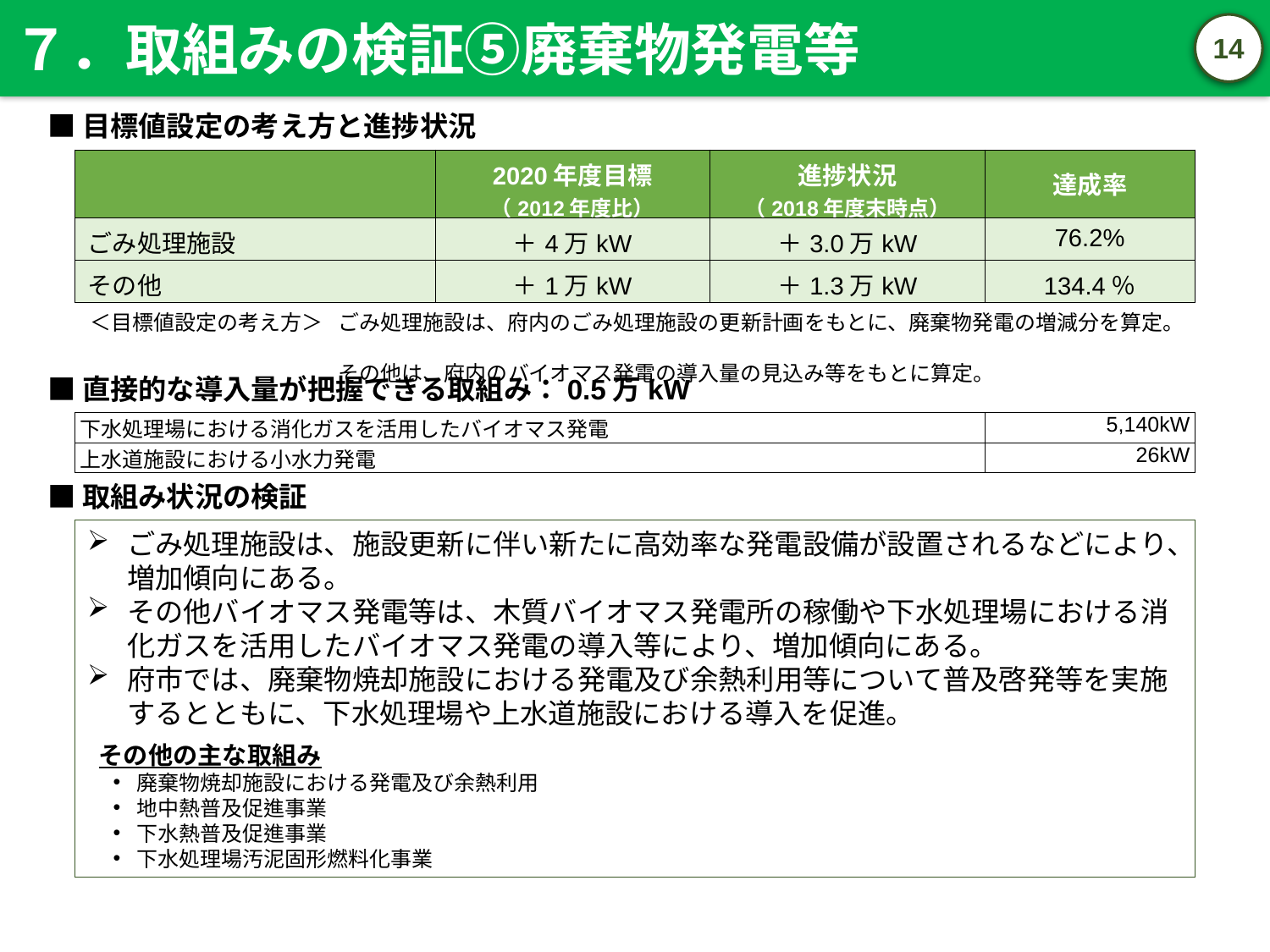

７．取組みの検証⑤廃棄物発電等
14
■目標値設定の考え方と進捗状況
|  | 2020年度目標 （2012年度比） | 進捗状況 （2018年度末時点） | 達成率 |
| --- | --- | --- | --- |
| ごみ処理施設 | ＋4万kW | ＋3.0万kW | 76.2% |
| その他 | ＋1万kW | ＋1.3万kW | 134.4％ |
＜目標値設定の考え方＞	ごみ処理施設は、府内のごみ処理施設の更新計画をもとに、廃棄物発電の増減分を算定。
その他は、府内のバイオマス発電の導入量の見込み等をもとに算定。
■直接的な導入量が把握できる取組み：0.5万kW
| 下水処理場における消化ガスを活用したバイオマス発電 | 5,140kW |
| --- | --- |
| 上水道施設における小水力発電 | 26kW |
■取組み状況の検証
ごみ処理施設は、施設更新に伴い新たに高効率な発電設備が設置されるなどにより、増加傾向にある。
その他バイオマス発電等は、木質バイオマス発電所の稼働や下水処理場における消化ガスを活用したバイオマス発電の導入等により、増加傾向にある。
府市では、廃棄物焼却施設における発電及び余熱利用等について普及啓発等を実施するとともに、下水処理場や上水道施設における導入を促進。
その他の主な取組み
廃棄物焼却施設における発電及び余熱利用
地中熱普及促進事業
下水熱普及促進事業
下水処理場汚泥固形燃料化事業